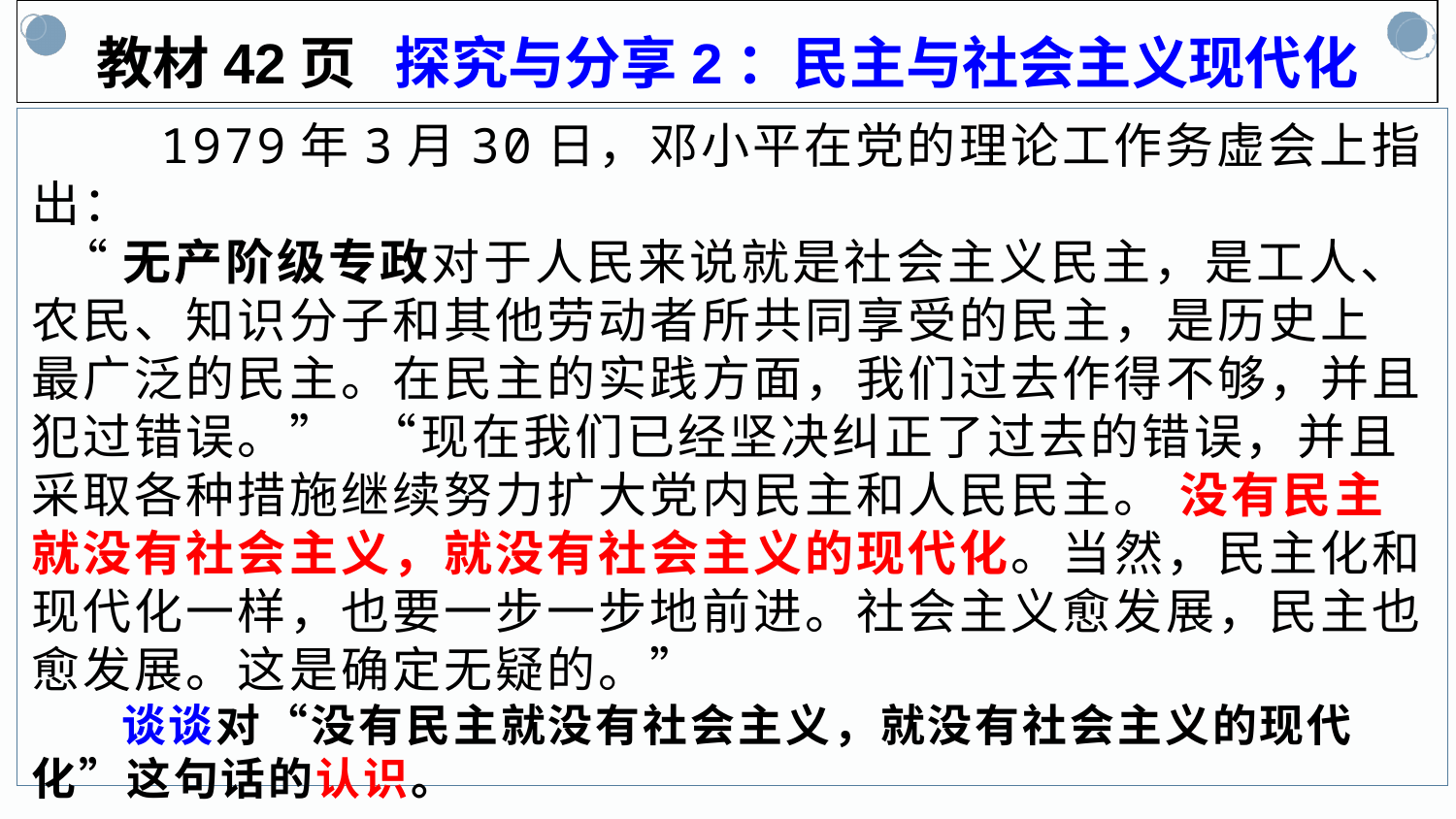

教材42页   探究与分享2：民主与社会主义现代化
    1979年3月30日，邓小平在党的理论工作务虚会上指出：
  “无产阶级专政对于人民来说就是社会主义民主，是工人、
农民、知识分子和其他劳动者所共同享受的民主，是历史上
最广泛的民主。在民主的实践方面，我们过去作得不够，并且
犯过错误。”  “现在我们已经坚决纠正了过去的错误，并且采取各种措施继续努力扩大党内民主和人民民主。 没有民主就没有社会主义，就没有社会主义的现代化。当然，民主化和现代化一样，也要一步一步地前进。社会主义愈发展，民主也愈发展。这是确定无疑的。”
      谈谈对“没有民主就没有社会主义，就没有社会主义的现代化”这句话的认识。